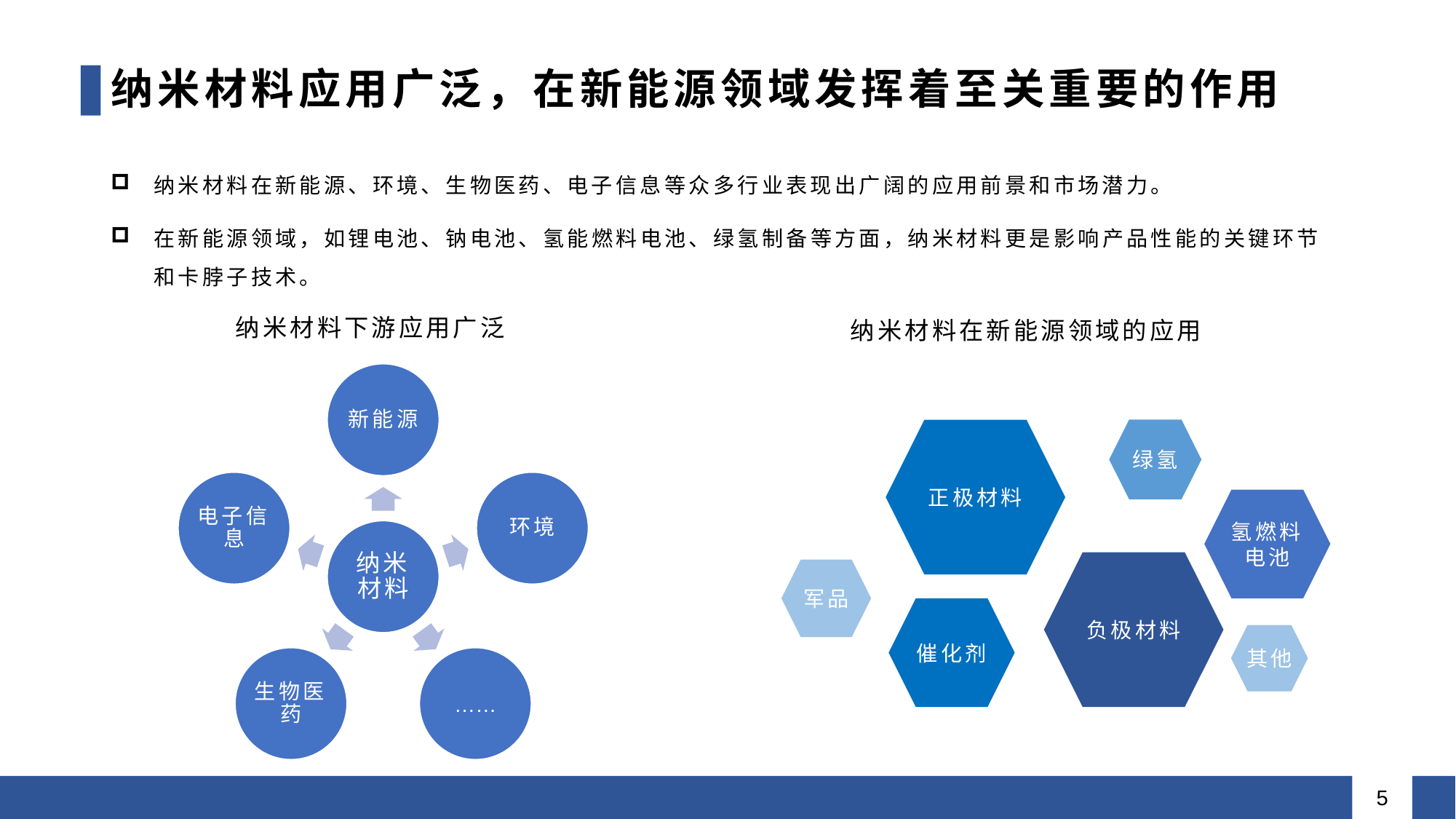

# 纳米材料应用广泛，在新能源领域发挥着至关重要的作用
纳米材料在新能源、环境、生物医药、电子信息等众多行业表现出广阔的应用前景和市场潜力。
在新能源领域，如锂电池、钠电池、氢能燃料电池、绿氢制备等方面，纳米材料更是影响产品性能的关键环节和卡脖子技术。
纳米材料下游应用广泛
纳米材料在新能源领域的应用
纳米材料

新能源

环境

……

生物医药

电子信息
正极材料
绿氢
氢燃料电池
负极材料
军品
催化剂
其他